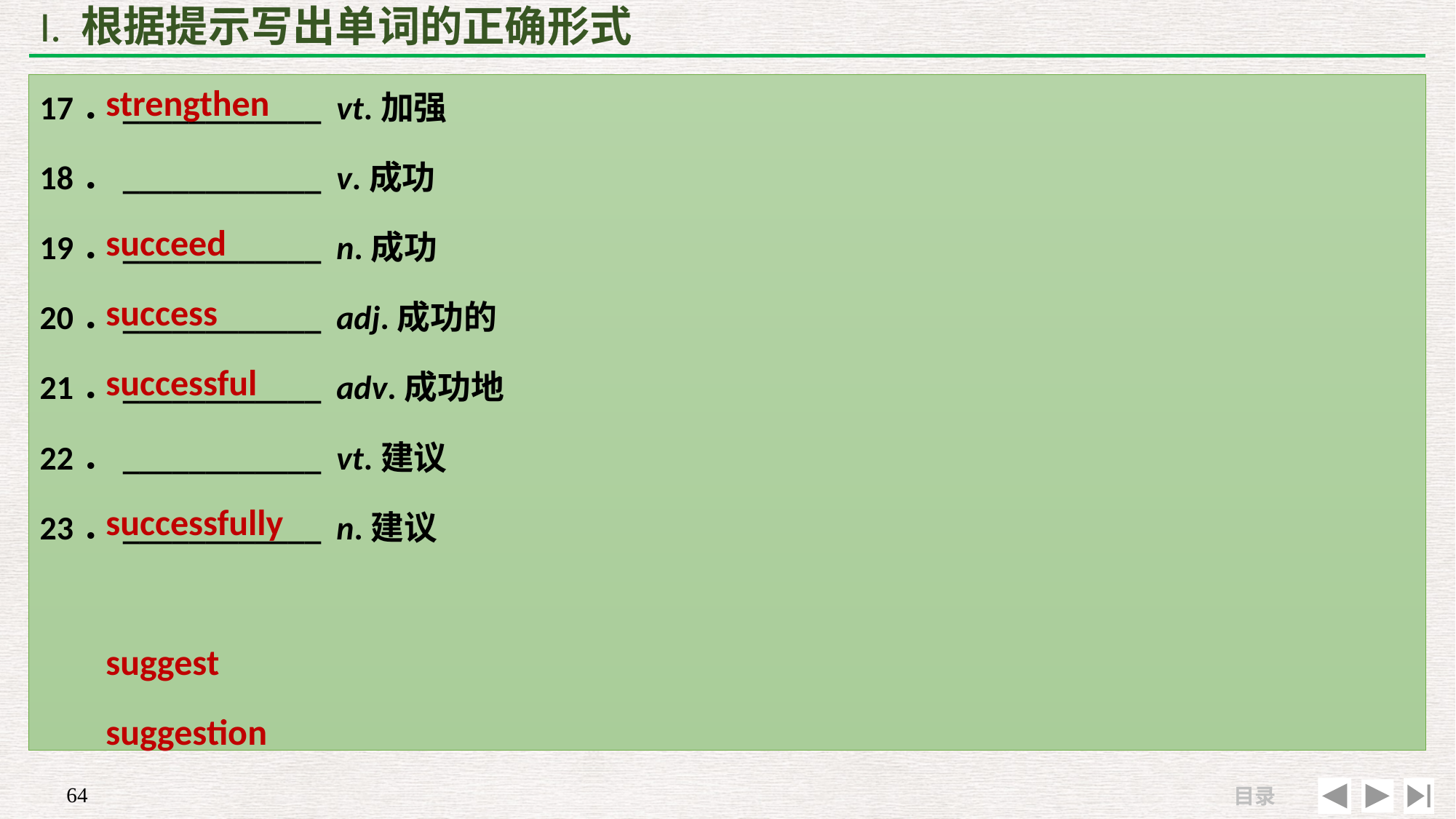

# I. 根据提示写出单词的正确形式
strengthen
succeed
success
successful
successfully
suggest
suggestion
17．____________  vt.加强
18．____________  v.成功
19．____________  n.成功
20．____________  adj.成功的
21．____________  adv.成功地
22．____________  vt.建议
23．____________  n.建议